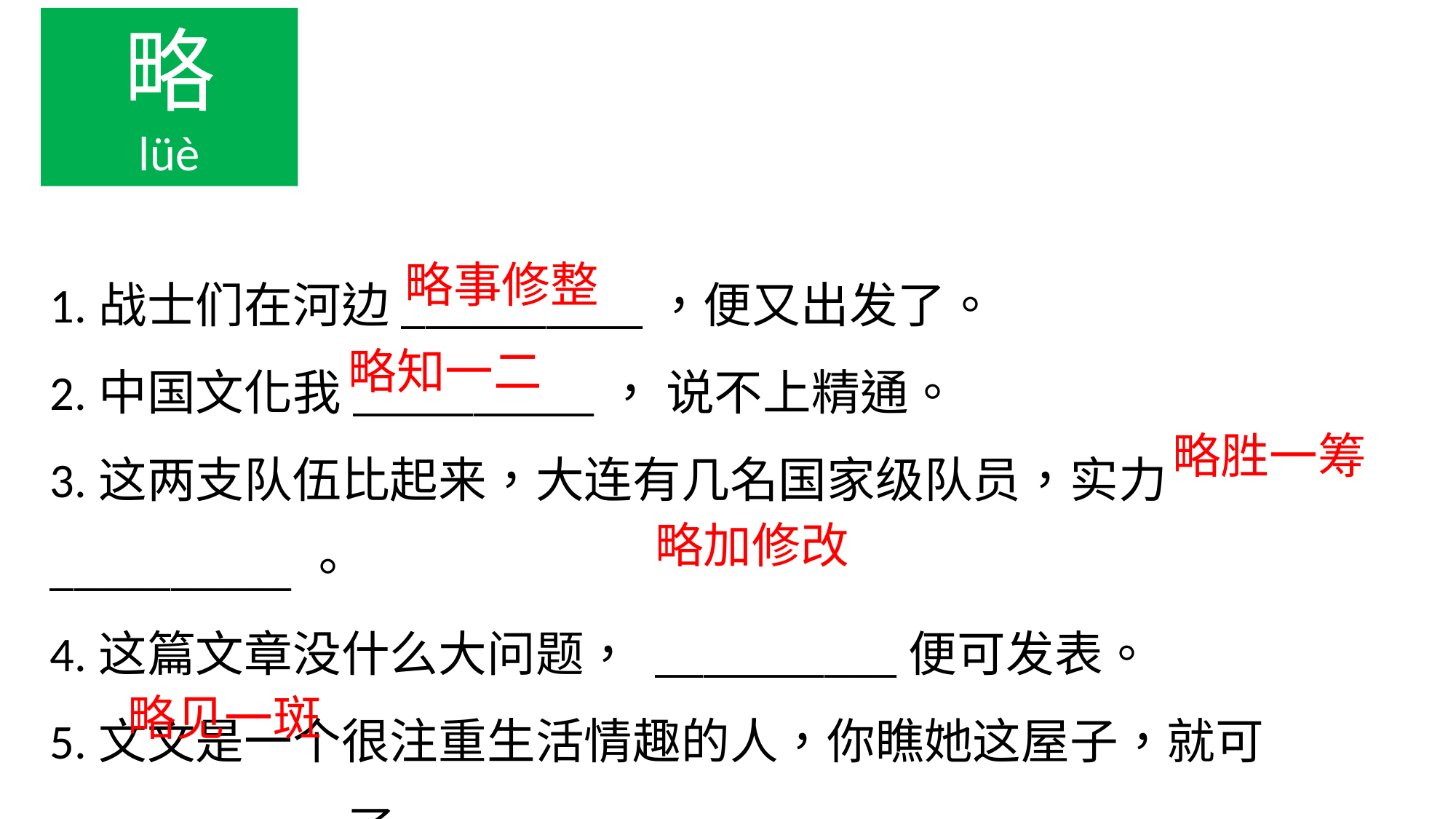

略
        lüè
1.战士们在河边__________，便又出发了。
2.中国文化我__________， 说不上精通。
3.这两支队伍比起来，大连有几名国家级队员，实力__________。
4.这篇文章没什么大问题， __________便可发表。
5.文文是一个很注重生活情趣的人，你瞧她这屋子，就可
    __________了。
略事修整
略知一二
略胜一筹
略加修改
略见一斑